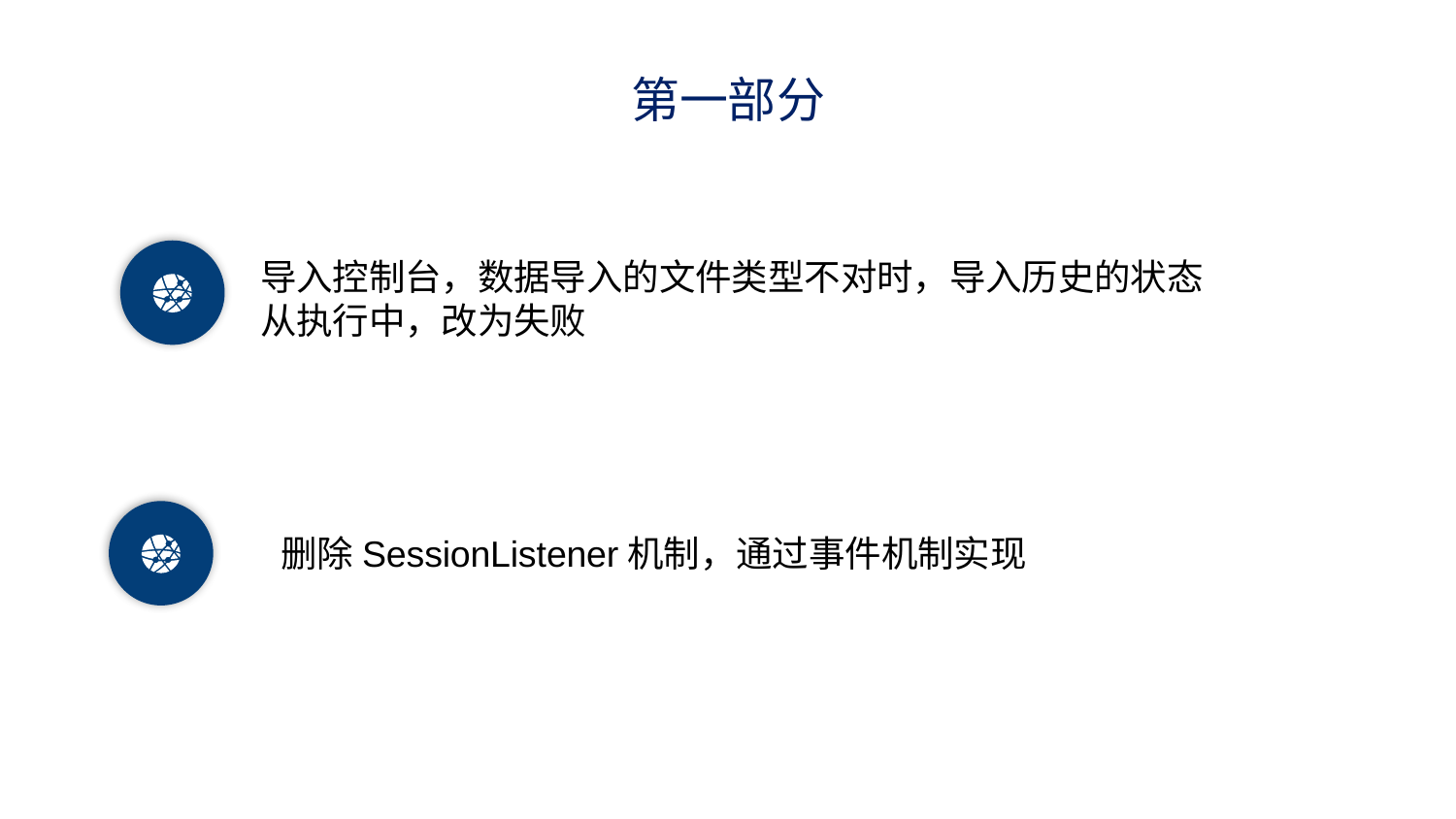

第一部分

导入控制台，数据导入的文件类型不对时，导入历史的状态从执行中，改为失败

删除SessionListener机制，通过事件机制实现